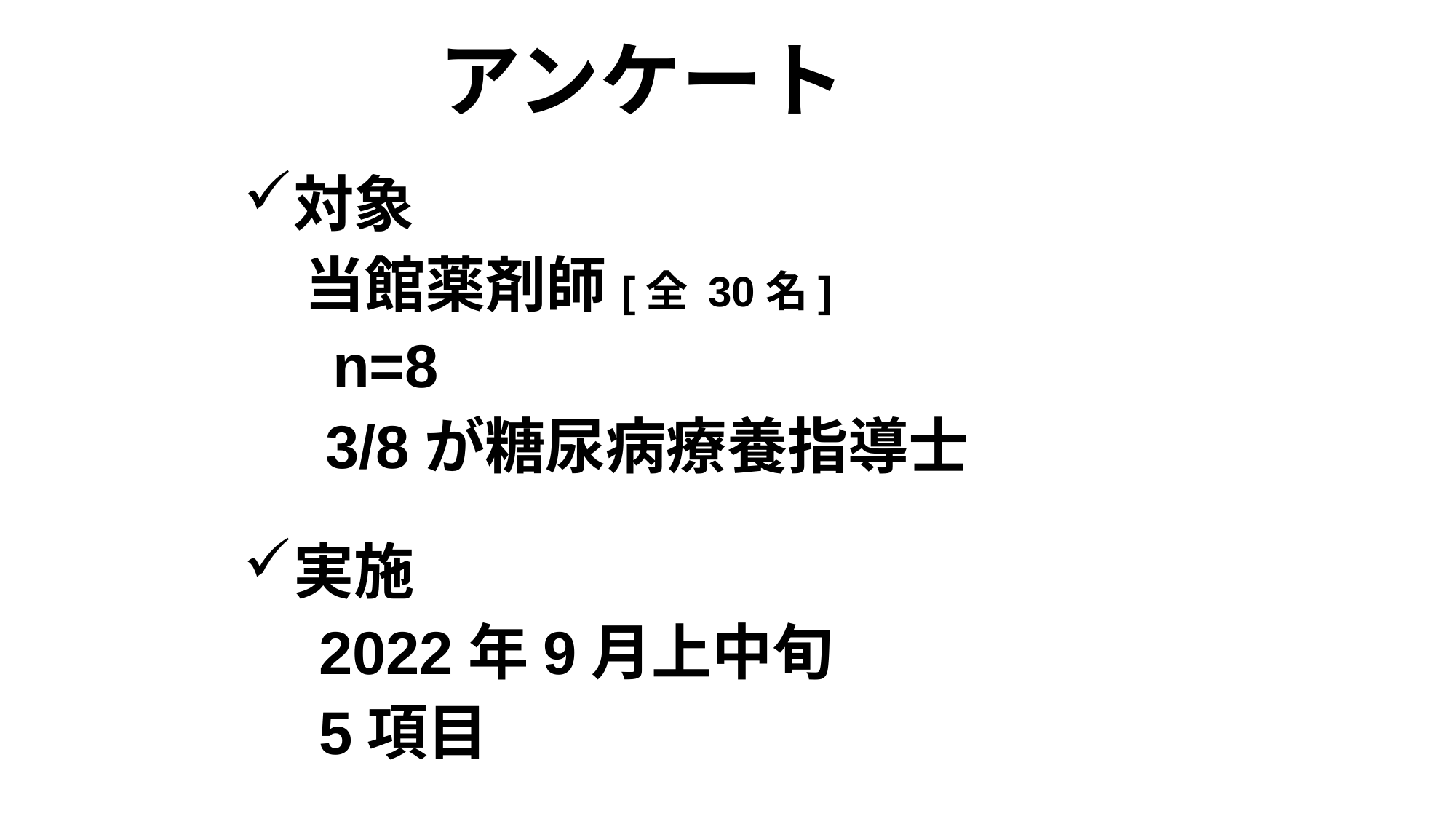

アンケート
対象
　当館薬剤師[全 30名]
　 n=8
　　  3/8が糖尿病療養指導士

実施
　2022年9月上中旬
　5項目